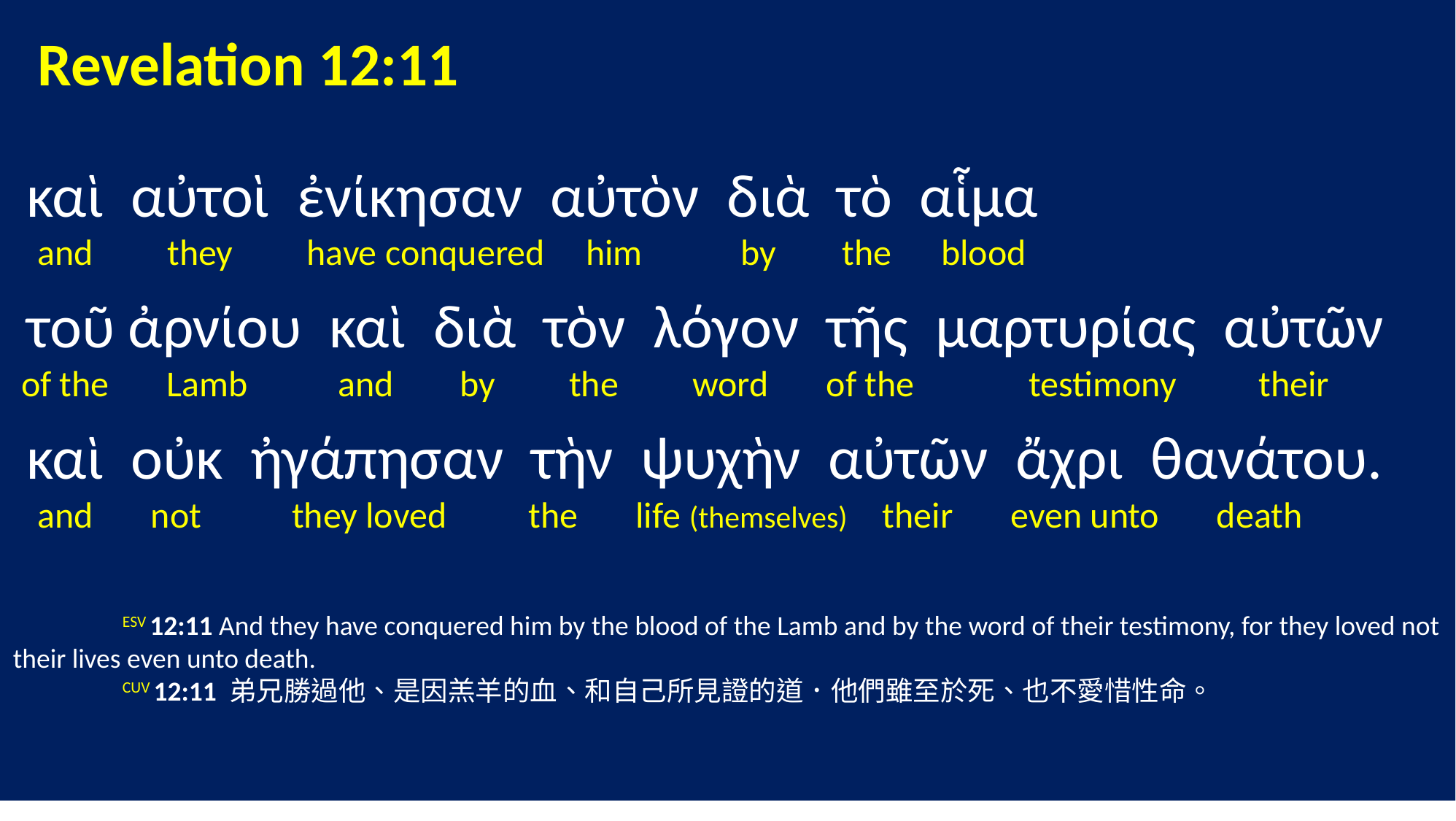

Revelation 12:11

 καὶ  αὐτοὶ  ἐνίκησαν  αὐτὸν  διὰ  τὸ  αἷμα
   and         they         have conquered     him            by        the      blood

 τοῦ ἀρνίου  καὶ  διὰ  τὸν  λόγον  τῆς  μαρτυρίας  αὐτῶν
 of the       Lamb           and        by         the         word       of the              testimony          their

 καὶ  οὐκ  ἠγάπησαν  τὴν  ψυχὴν  αὐτῶν  ἄχρι  θανάτου.
   and       not           they loved          the       life (themselves)     their       even unto       death

	ESV 12:11 And they have conquered him by the blood of the Lamb and by the word of their testimony, for they loved not their lives even unto death.
	CUV 12:11 弟兄勝過他、是因羔羊的血、和自己所見證的道．他們雖至於死、也不愛惜性命。